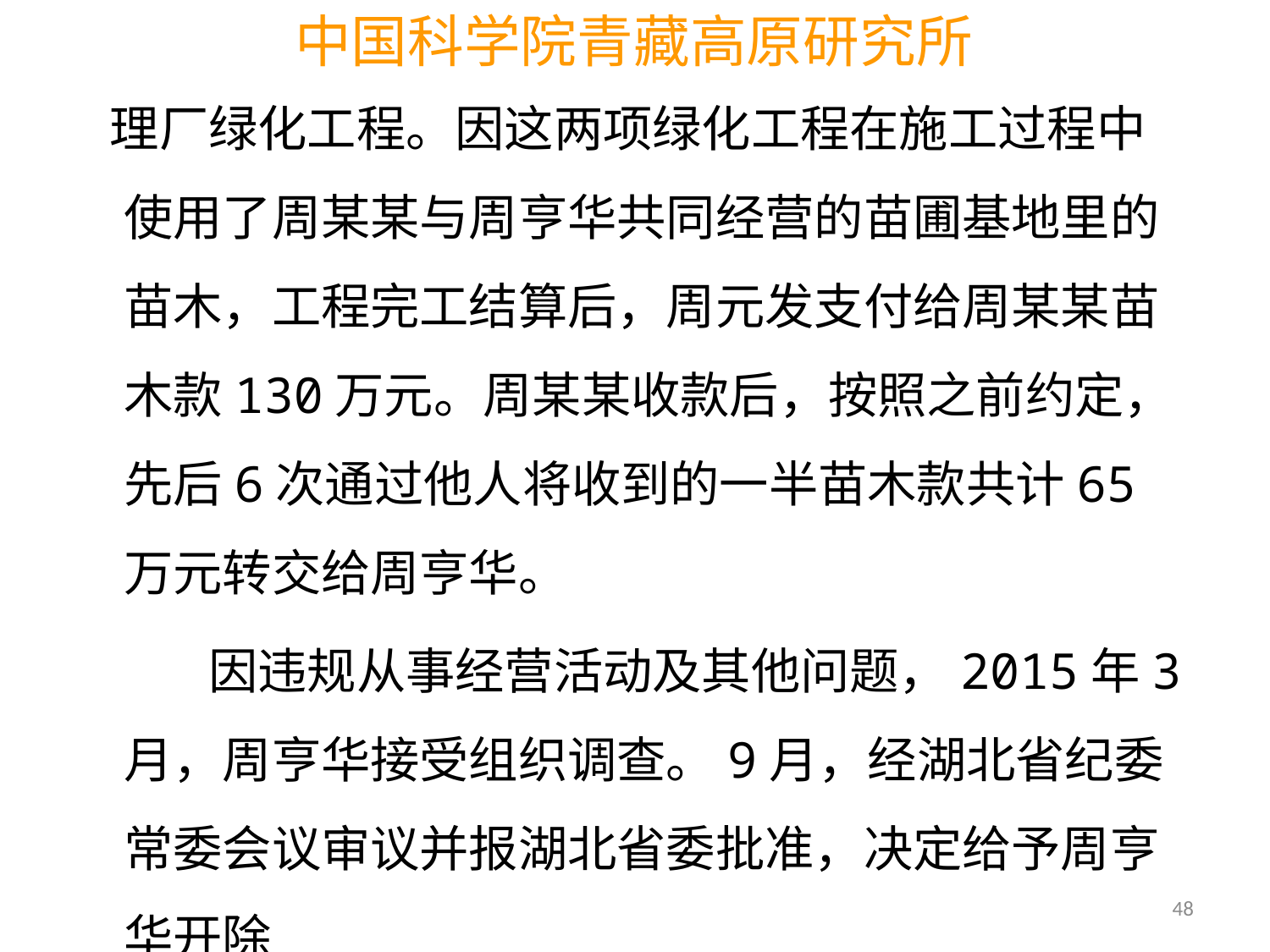

理厂绿化工程。因这两项绿化工程在施工过程中使用了周某某与周亨华共同经营的苗圃基地里的苗木，工程完工结算后，周元发支付给周某某苗木款130万元。周某某收款后，按照之前约定，先后6次通过他人将收到的一半苗木款共计65万元转交给周亨华。
  　　因违规从事经营活动及其他问题，2015年3月，周亨华接受组织调查。9月，经湖北省纪委常委会议审议并报湖北省委批准，决定给予周亨华开除
48